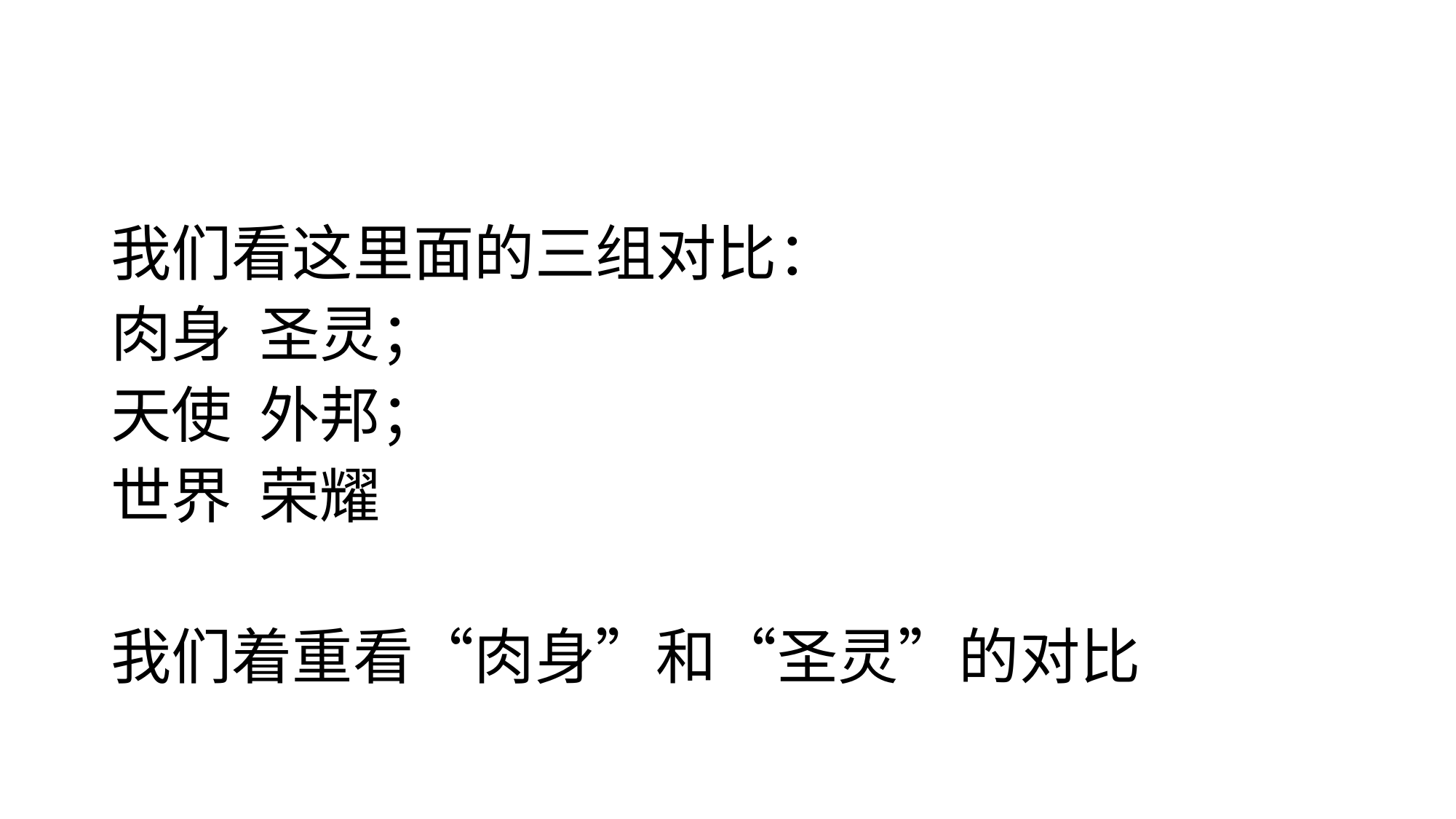

#
我们看这里面的三组对比：
肉身  圣灵；
天使  外邦；
世界  荣耀

我们着重看“肉身”和“圣灵”的对比